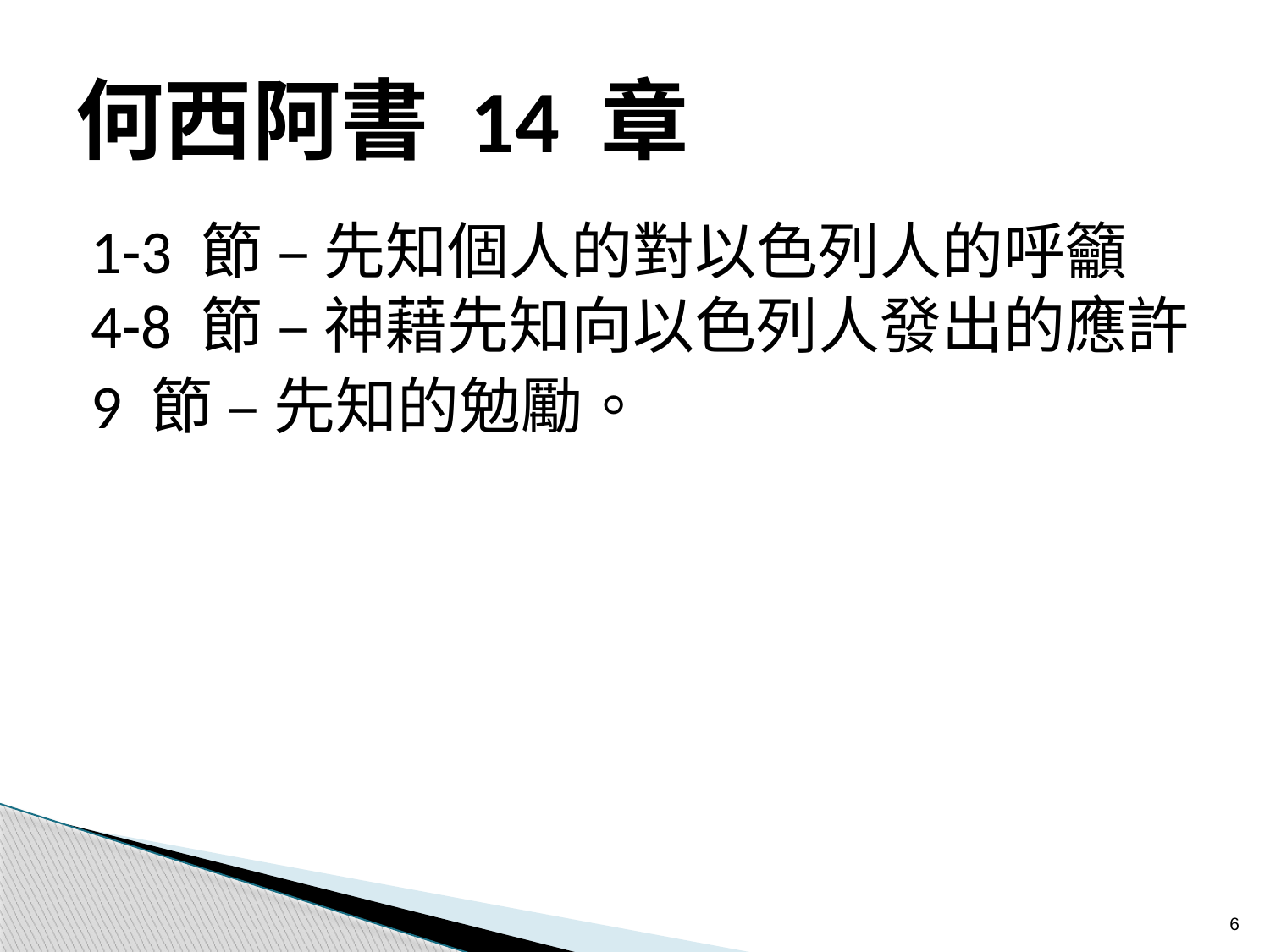

# 何西阿書 14 章
1-3 節 – 先知個人的對以色列人的呼籲
4-8 節 – 神藉先知向以色列人發出的應許
9 節 – 先知的勉勵。
6